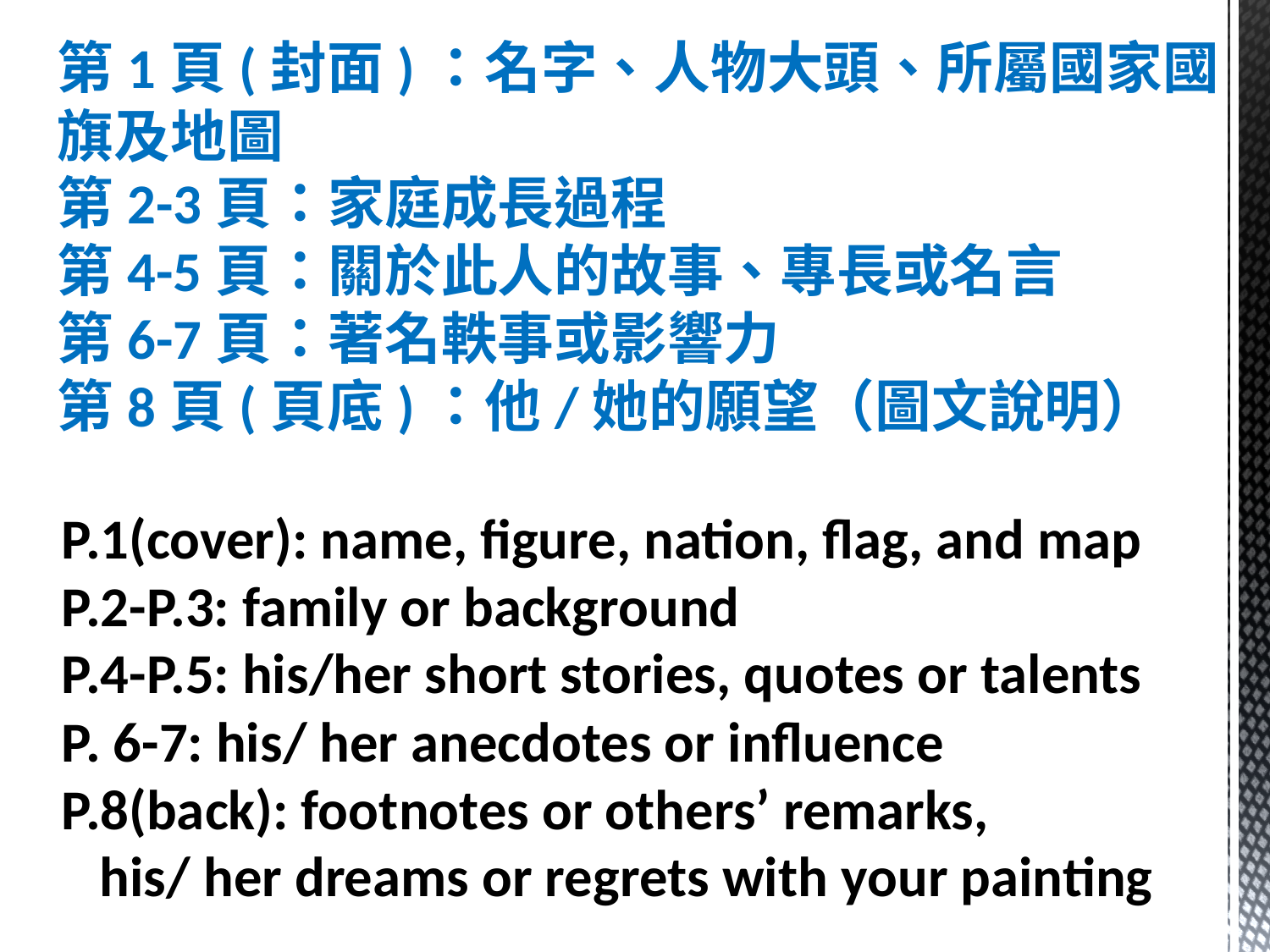

第1頁(封面)：名字、人物大頭、所屬國家國旗及地圖
第2-3頁：家庭成長過程
第4-5頁：關於此人的故事、專長或名言
第6-7頁：著名軼事或影響力
第8頁(頁底)：他/她的願望（圖文說明）
P.1(cover): name, figure, nation, flag, and map
P.2-P.3: family or background
P.4-P.5: his/her short stories, quotes or talents
P. 6-7: his/ her anecdotes or influence
P.8(back): footnotes or others’ remarks,
   his/ her dreams or regrets with your painting